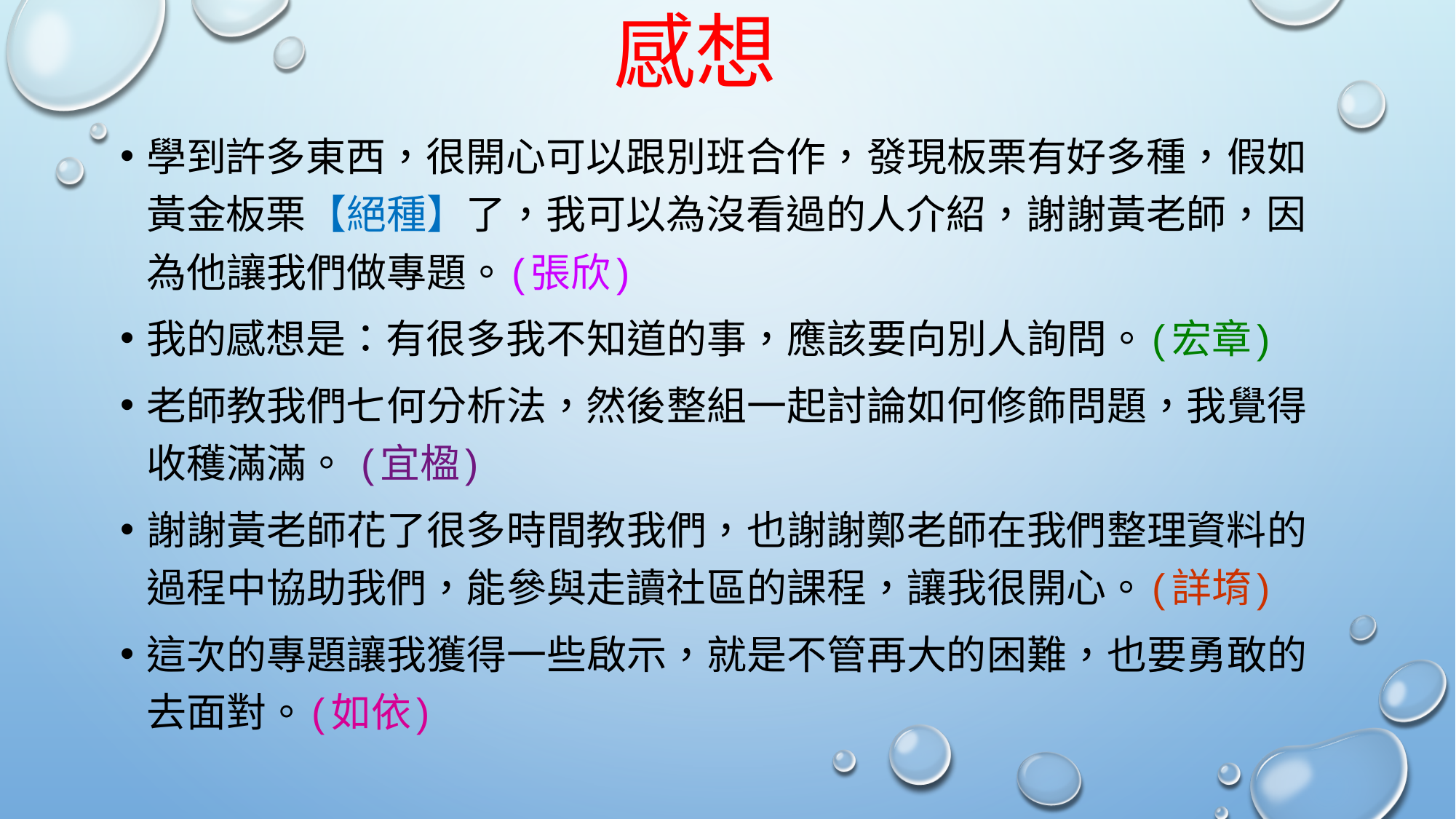

# 感想
學到許多東西，很開心可以跟別班合作，發現板栗有好多種，假如黃金板栗【絕種】了，我可以為沒看過的人介紹，謝謝黃老師，因為他讓我們做專題。(張欣)
我的感想是：有很多我不知道的事，應該要向別人詢問。(宏章)
老師教我們七何分析法，然後整組一起討論如何修飾問題，我覺得收穫滿滿。 (宜楹)
謝謝黃老師花了很多時間教我們，也謝謝鄭老師在我們整理資料的過程中協助我們，能參與走讀社區的課程，讓我很開心。(詳堉)
這次的專題讓我獲得一些啟示，就是不管再大的困難，也要勇敢的去面對。(如依)